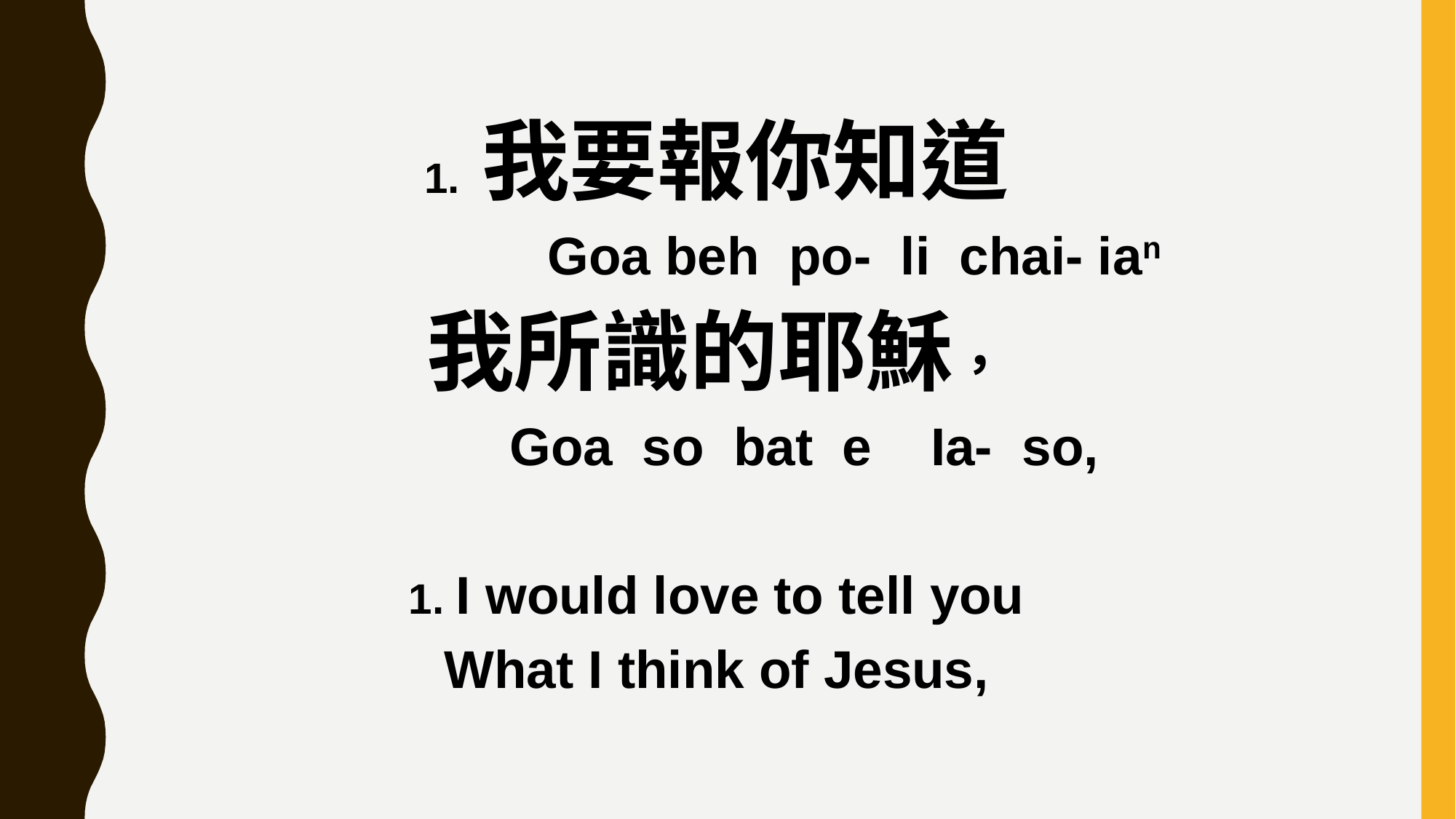

1. 我要報你知道
                              Goa beh  po-  li  chai- ian
我所識的耶穌，
                       Goa  so  bat  e    Ia-  so,

1. I would love to tell you
What I think of Jesus,